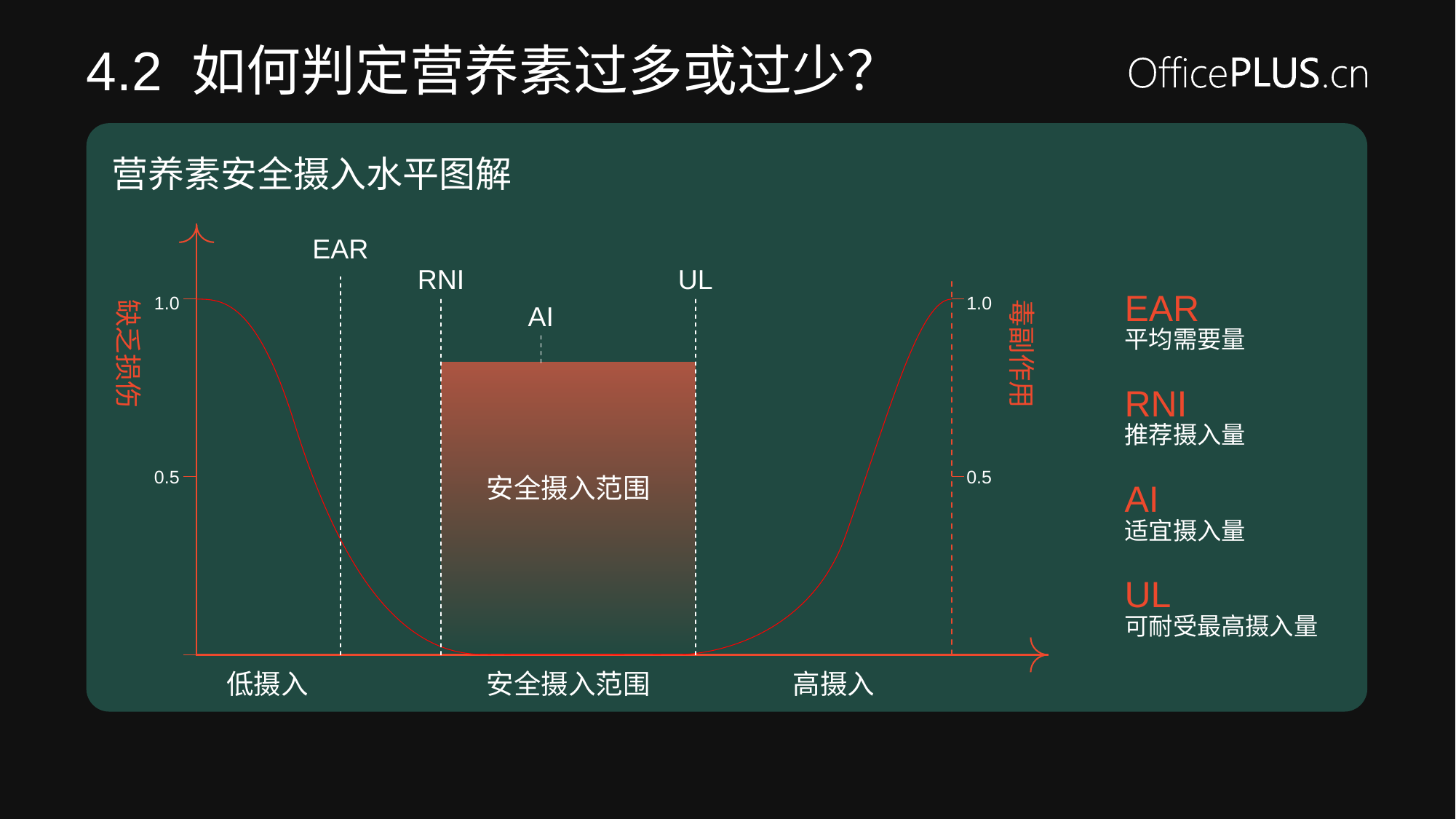

4.2
如何判定营养素过多或过少？

营养素安全摄入水平图解

EAR
RNI
UL
EAR
平均需要量
1.0
1.0
缺乏损伤
AI
毒副作用

RNI
推荐摄入量
AI
适宜摄入量
0.5
0.5
安全摄入范围
UL
可耐受最高摄入量

低摄入
安全摄入范围
高摄入